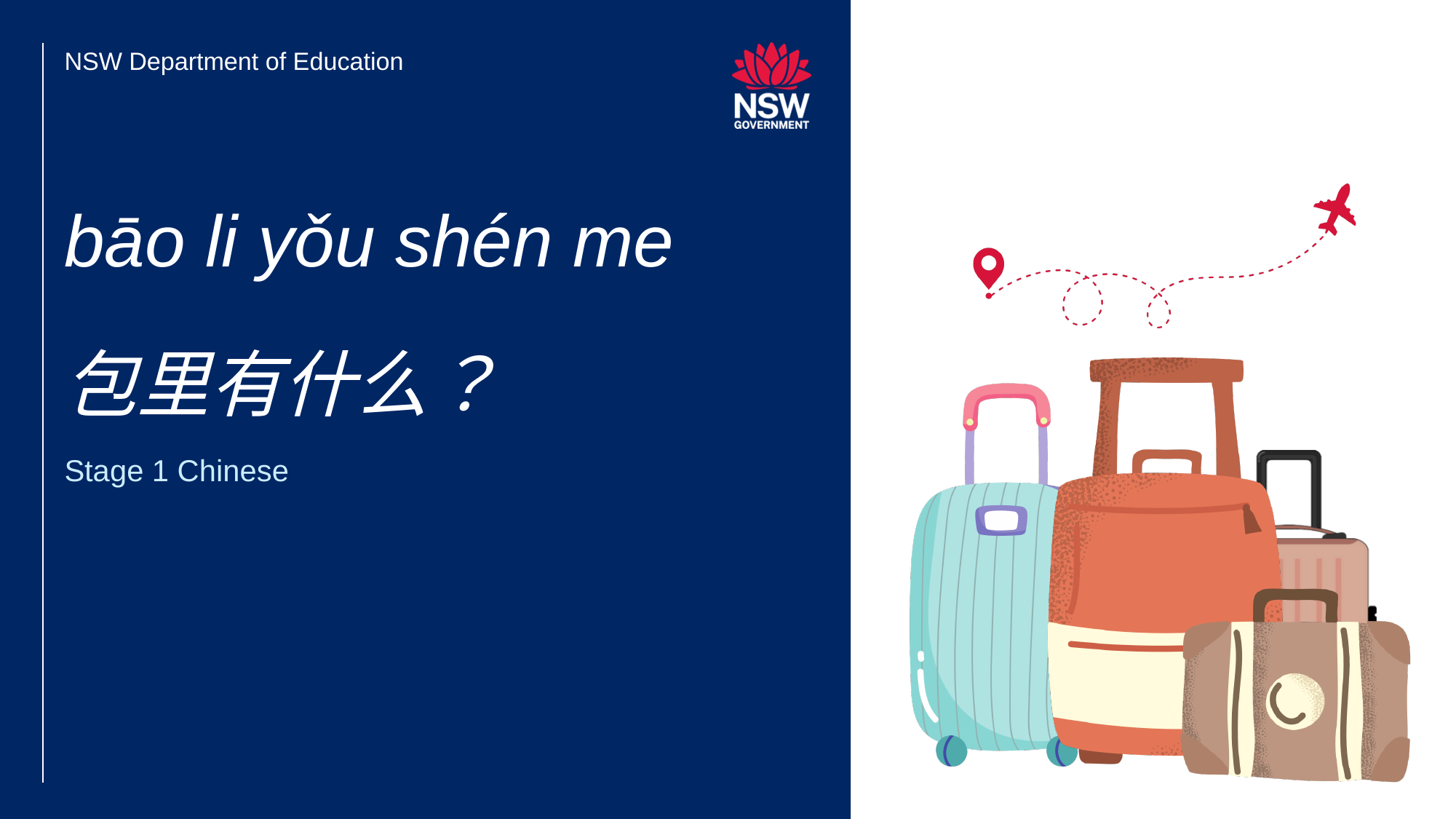

NSW Department of Education
# bāo li yǒu shén me 包里有什么？

Stage 1 Chinese